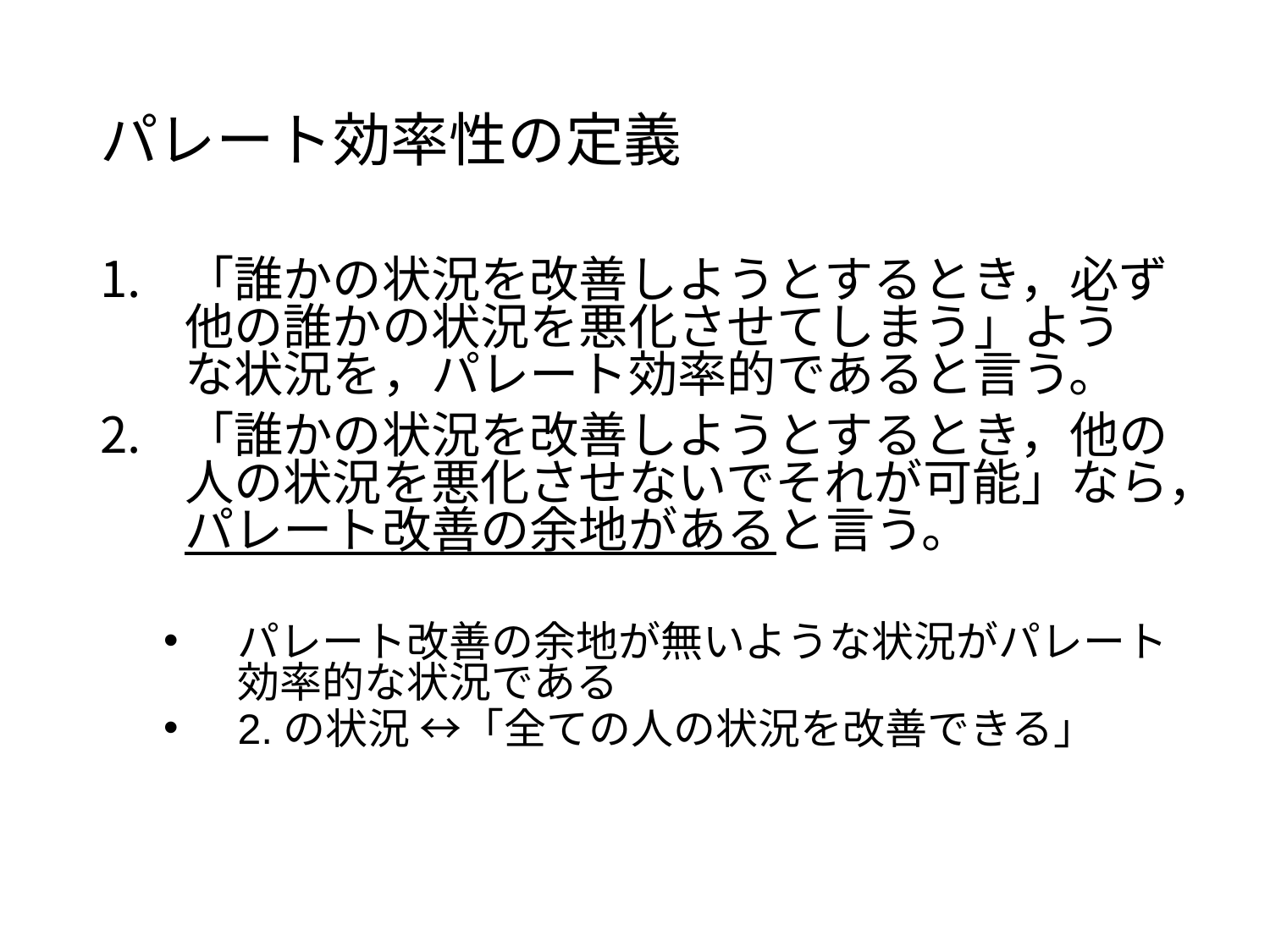

# パレート効率性の定義
「誰かの状況を改善しようとするとき，必ず他の誰かの状況を悪化させてしまう」ような状況を，パレート効率的であると言う。
「誰かの状況を改善しようとするとき，他の人の状況を悪化させないでそれが可能」なら，パレート改善の余地があると言う。

パレート改善の余地が無いような状況がパレート効率的な状況である
2.の状況 ↔「全ての人の状況を改善できる」